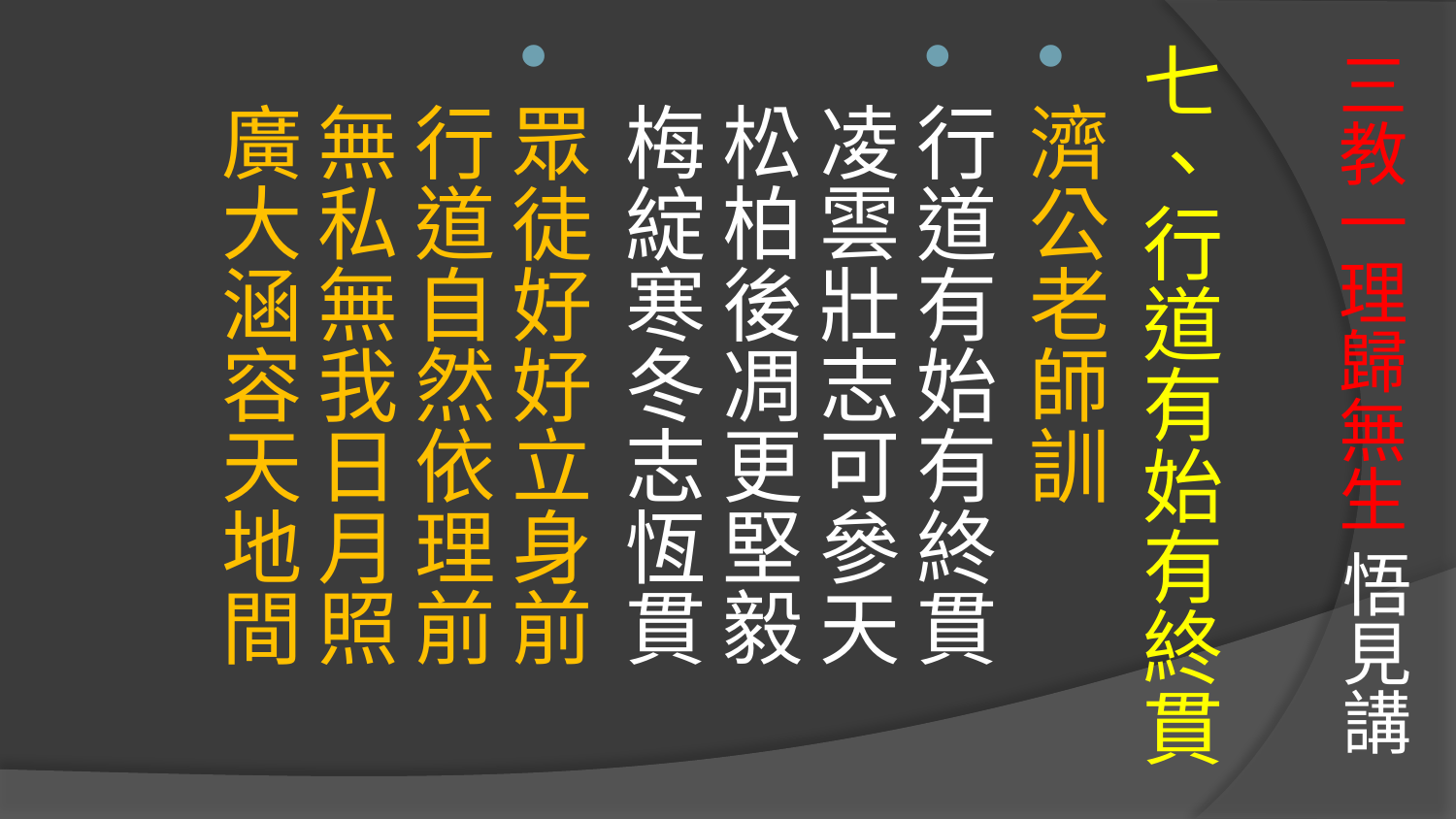

# 三教一理歸無生 悟見講
七、行道有始有終貫
濟公老師訓
行道有始有終貫　凌雲壯志可參天 
松柏後凋更堅毅　梅綻寒冬志恆貫
眾徒好好立身前　行道自然依理前 
無私無我日月照　廣大涵容天地間